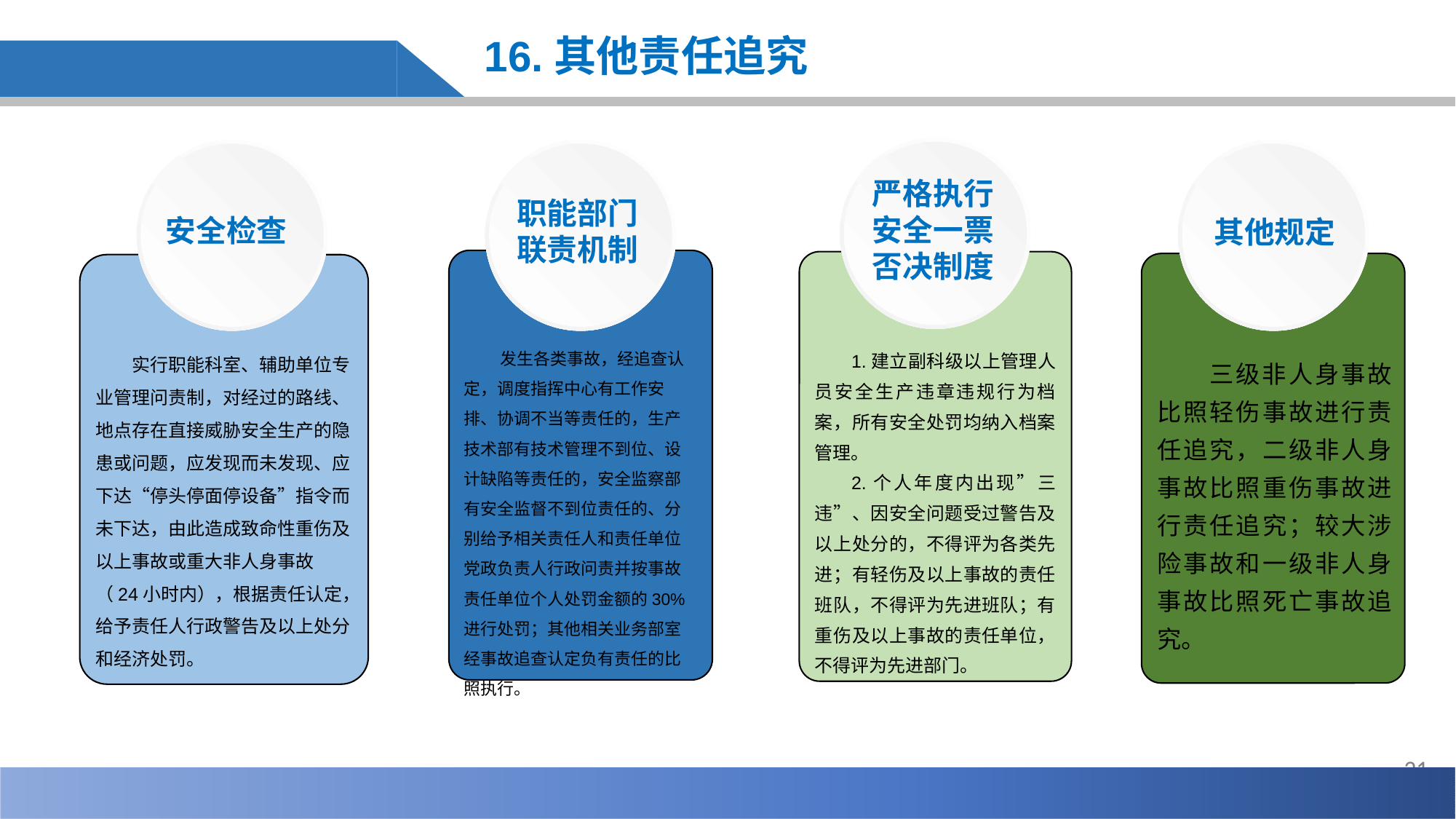

16.其他责任追究

严格执行安全一票否决制度

1.建立副科级以上管理人员安全生产违章违规行为档案，所有安全处罚均纳入档案管理。
2.个人年度内出现”三违”、因安全问题受过警告及以上处分的，不得评为各类先进；有轻伤及以上事故的责任班队，不得评为先进班队；有重伤及以上事故的责任单位，不得评为先进部门。

安全检查

实行职能科室、辅助单位专业管理问责制，对经过的路线、地点存在直接威胁安全生产的隐患或问题，应发现而未发现、应下达“停头停面停设备”指令而未下达，由此造成致命性重伤及以上事故或重大非人身事故（24小时内），根据责任认定，给予责任人行政警告及以上处分和经济处罚。

职能部门联责机制

发生各类事故，经追查认定，调度指挥中心有工作安排、协调不当等责任的，生产技术部有技术管理不到位、设计缺陷等责任的，安全监察部有安全监督不到位责任的、分别给予相关责任人和责任单位党政负责人行政问责并按事故责任单位个人处罚金额的30%进行处罚；其他相关业务部室经事故追查认定负有责任的比照执行。

其他规定

 三级非人身事故比照轻伤事故进行责任追究，二级非人身事故比照重伤事故进行责任追究；较大涉险事故和一级非人身事故比照死亡事故追究。